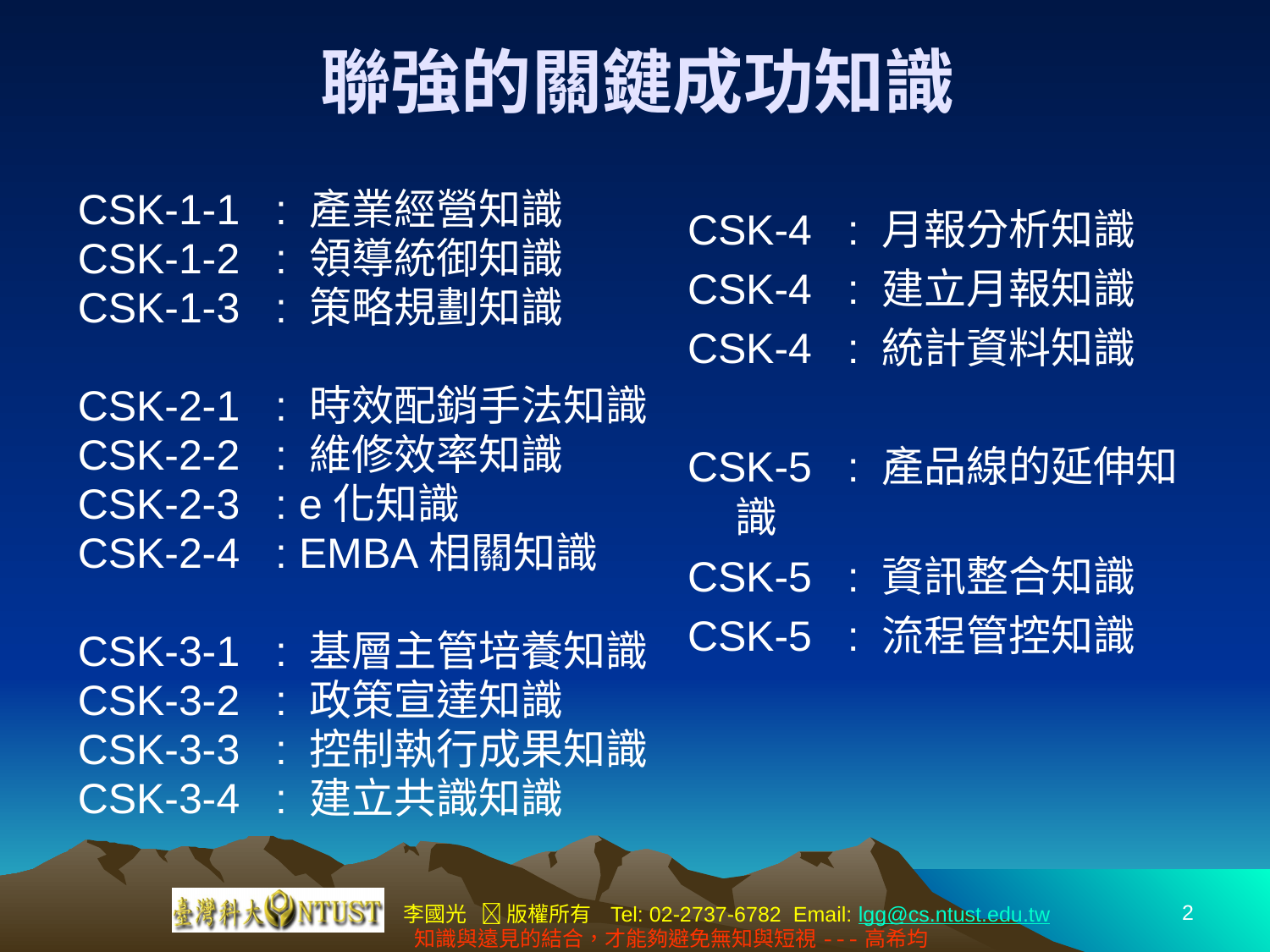

# 聯強的關鍵成功知識
CSK-1-1   : 產業經營知識
CSK-1-2   : 領導統御知識
CSK-1-3   : 策略規劃知識

CSK-2-1   : 時效配銷手法知識
CSK-2-2   : 維修效率知識
CSK-2-3   : e化知識
CSK-2-4   : EMBA相關知識

CSK-3-1   : 基層主管培養知識
CSK-3-2   : 政策宣達知識
CSK-3-3   : 控制執行成果知識
CSK-3-4   : 建立共識知識

CSK-4   : 月報分析知識
CSK-4   : 建立月報知識
CSK-4   : 統計資料知識

CSK-5   : 產品線的延伸知識
CSK-5   : 資訊整合知識
CSK-5   : 流程管控知識
2